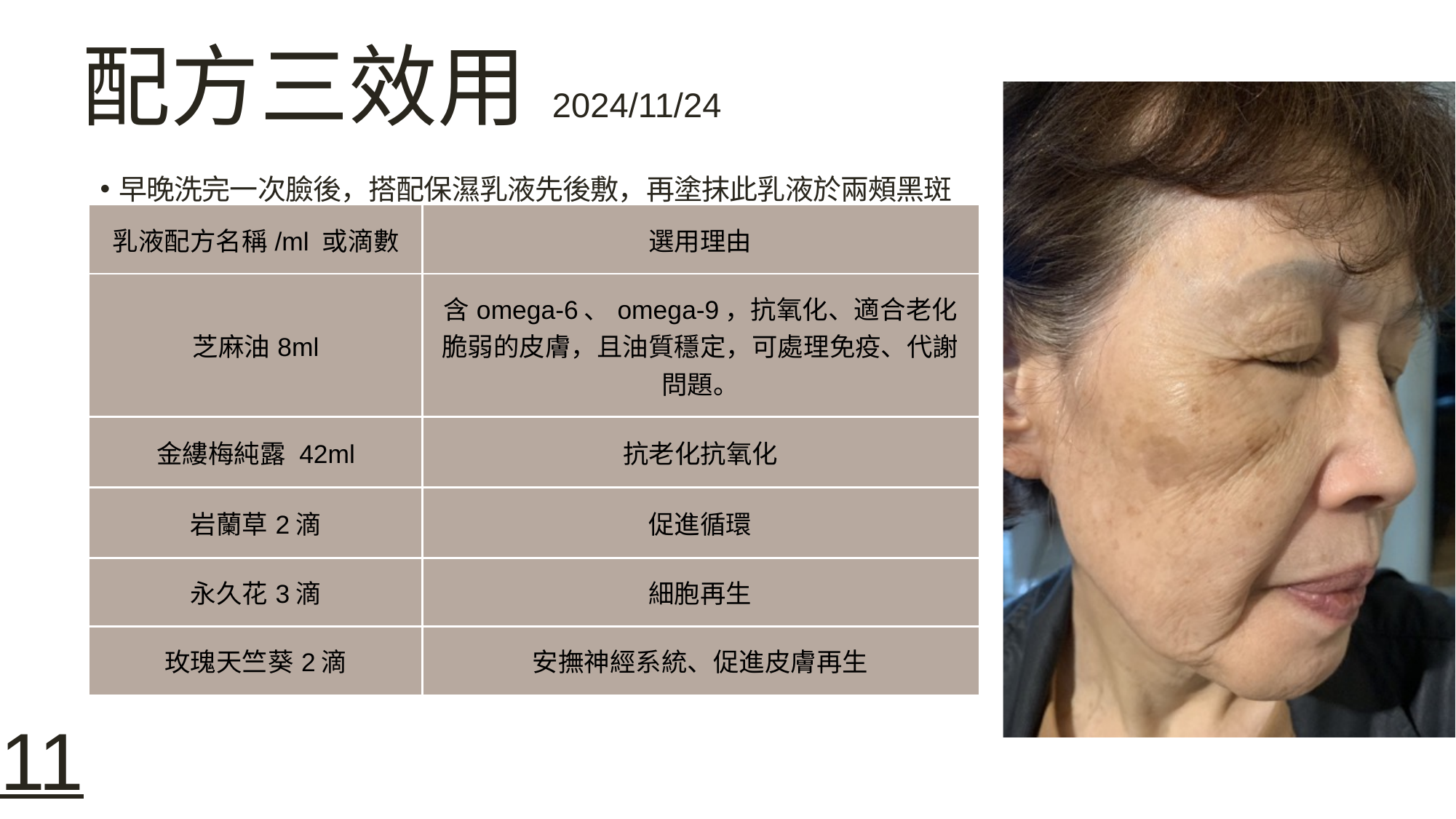

配方三效用
2024/11/24

早晚洗完一次臉後，搭配保濕乳液先後敷，再塗抹此乳液於兩頰黑斑
| 乳液配方名稱/ml 或滴數 | 選用理由 |
| --- | --- |
| 芝麻油8ml | 含omega-6、omega-9，抗氧化、適合老化脆弱的皮膚，且油質穩定，可處理免疫、代謝問題。 |
| 金縷梅純露 42ml | 抗老化抗氧化 |
| 岩蘭草2滴 | 促進循環 |
| 永久花3滴 | 細胞再生 |
| 玫瑰天竺葵2滴 | 安撫神經系統、促進皮膚再生 |
11